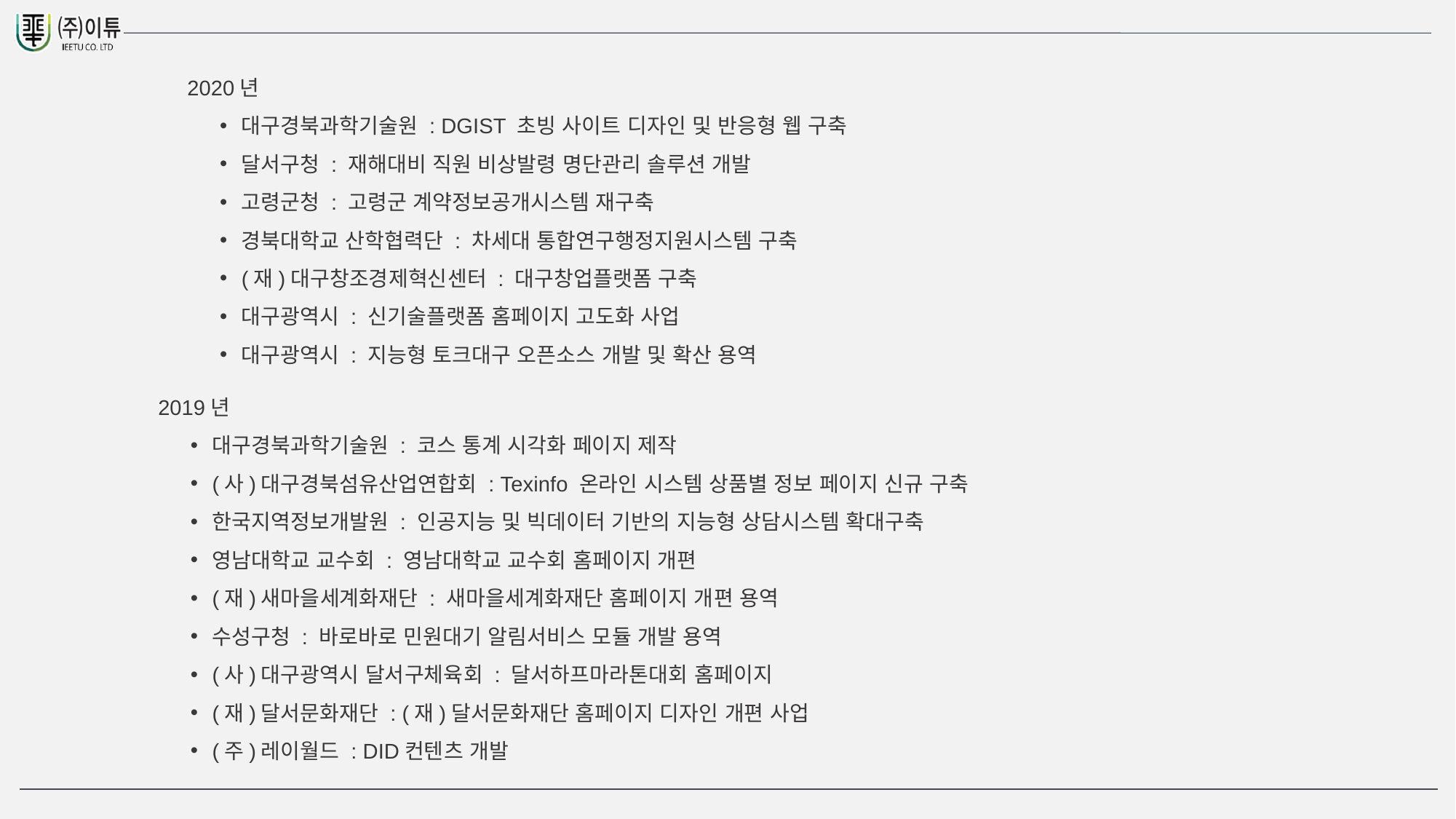

2020년
대구경북과학기술원 : DGIST 초빙 사이트 디자인 및 반응형 웹 구축
달서구청 : 재해대비 직원 비상발령 명단관리 솔루션 개발
고령군청 : 고령군 계약정보공개시스템 재구축
경북대학교 산학협력단 : 차세대 통합연구행정지원시스템 구축
(재)대구창조경제혁신센터 : 대구창업플랫폼 구축
대구광역시 : 신기술플랫폼 홈페이지 고도화 사업
대구광역시 : 지능형 토크대구 오픈소스 개발 및 확산 용역
2019년
대구경북과학기술원 : 코스 통계 시각화 페이지 제작
(사)대구경북섬유산업연합회 : Texinfo 온라인 시스템 상품별 정보 페이지 신규 구축
한국지역정보개발원 : 인공지능 및 빅데이터 기반의 지능형 상담시스템 확대구축
영남대학교 교수회 : 영남대학교 교수회 홈페이지 개편
(재)새마을세계화재단 : 새마을세계화재단 홈페이지 개편 용역
수성구청 : 바로바로 민원대기 알림서비스 모듈 개발 용역
(사)대구광역시 달서구체육회 : 달서하프마라톤대회 홈페이지
(재)달서문화재단 : (재)달서문화재단 홈페이지 디자인 개편 사업
(주)레이월드 : DID컨텐츠 개발